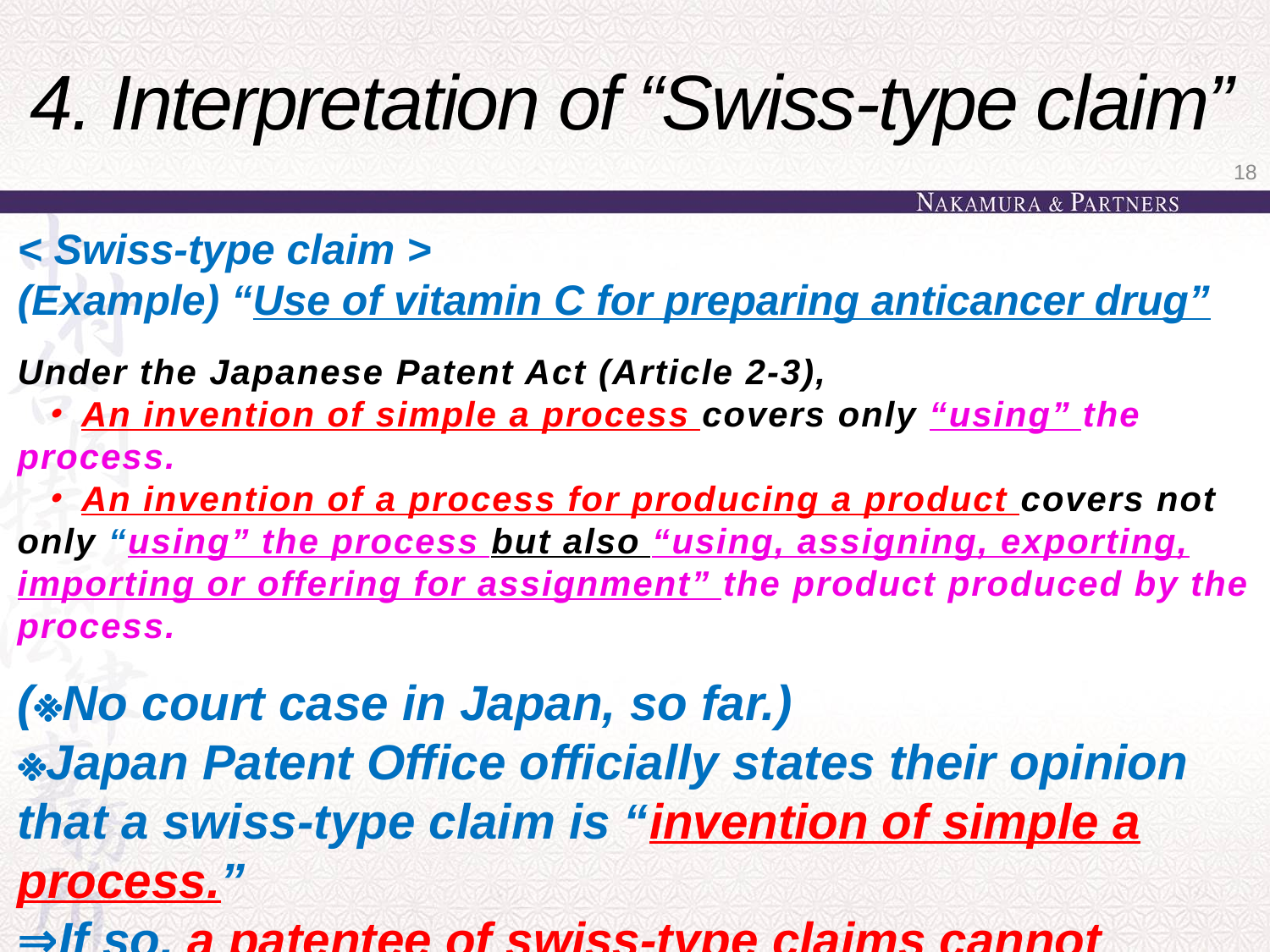

# 4. Interpretation of “Swiss-type claim”
18

< Swiss-type claim >
(Example) “Use of vitamin C for preparing anticancer drug”

Under the Japanese Patent Act (Article 2-3),
 ・An invention of simple a process covers only “using” the process.
 ・An invention of a process for producing a product covers not only “using” the process but also “using, assigning, exporting, importing or offering for assignment” the product produced by the process.

(※No court case in Japan, so far.)
※Japan Patent Office officially states their opinion that a swiss-type claim is “invention of simple a process.”
⇒If so, a patentee of swiss-type claims cannot obtain an injunction against defendant’s assigning the product.
⇒ Swiss-type claims are less useful in Japan.